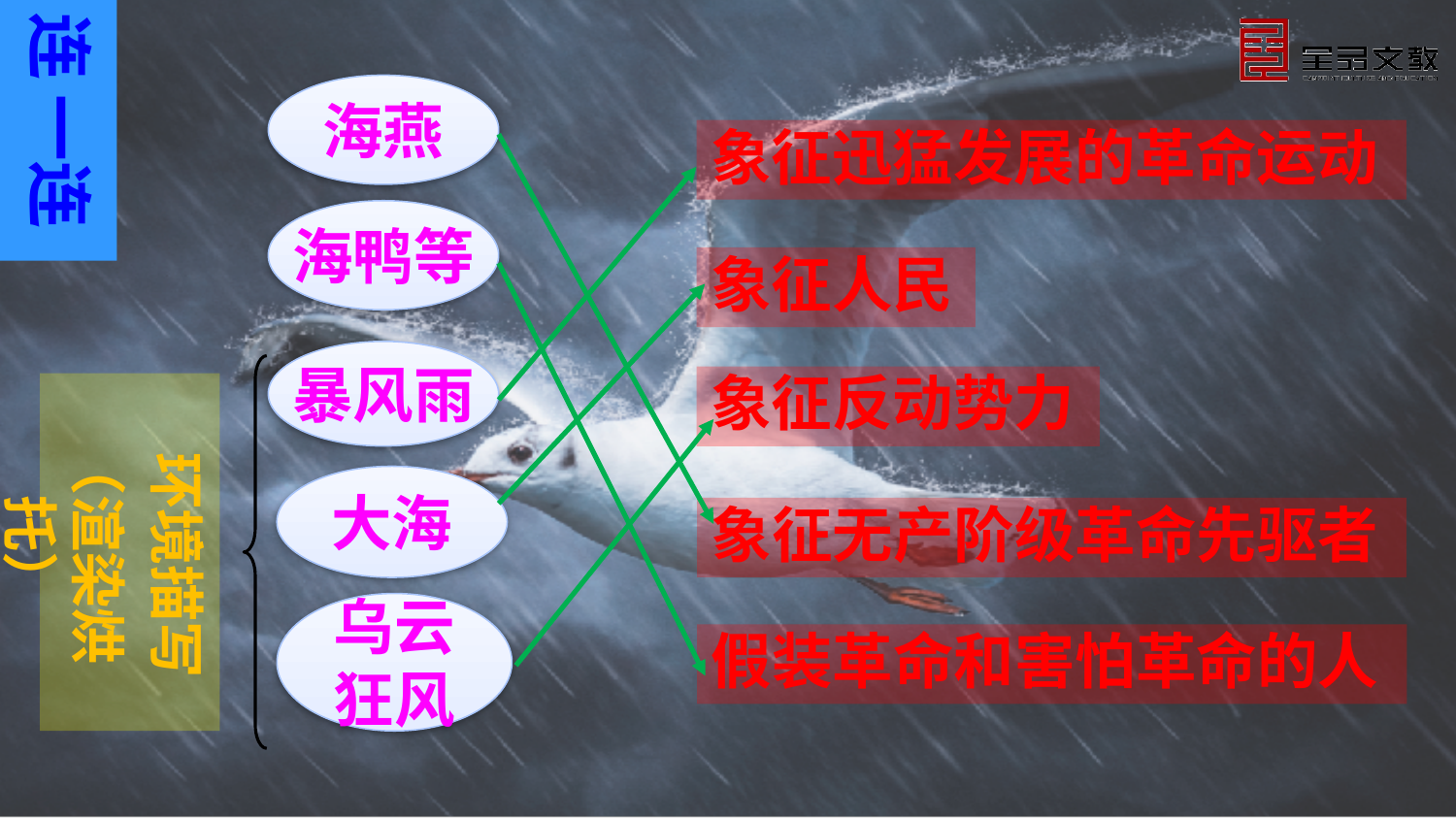

连 一连
海燕
象征迅猛发展的革命运动

海鸭等
象征人民

暴风雨

象征反动势力
 环境描写
（渲染烘托）

大海
象征无产阶级革命先驱者
乌云
狂风
假装革命和害怕革命的人